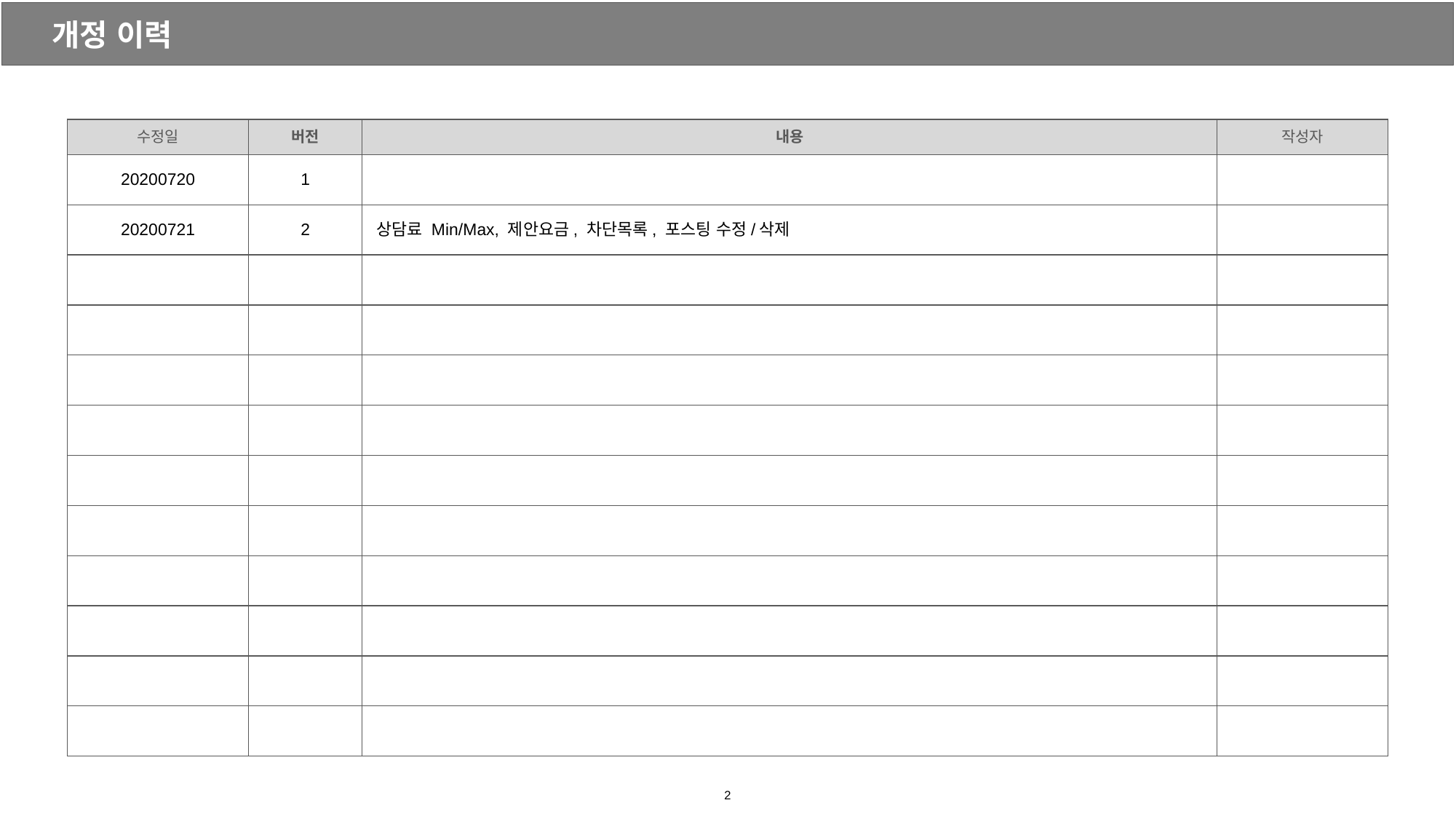

개정 이력
| 수정일 | 버전 | 내용 | 작성자 |
| --- | --- | --- | --- |
| 20200720 | 1 |  |  |
| 20200721 | 2 | 상담료 Min/Max, 제안요금, 차단목록, 포스팅 수정/삭제 |  |
|  |  |  |  |
|  |  |  |  |
|  |  |  |  |
|  |  |  |  |
|  |  |  |  |
|  |  |  |  |
|  |  |  |  |
|  |  |  |  |
|  |  |  |  |
|  |  |  |  |
2